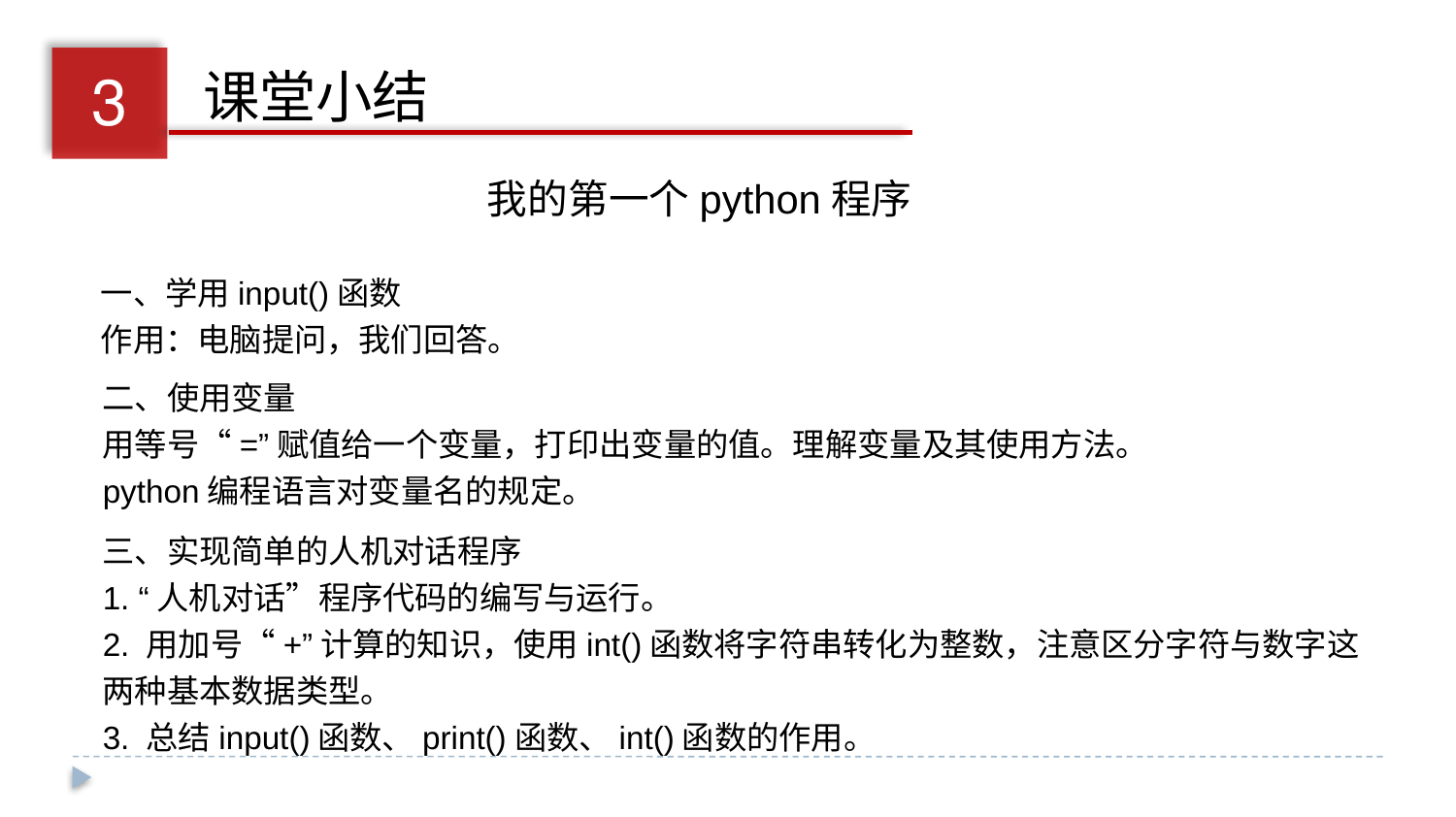

3
课堂小结
我的第一个python程序
一、学用input()函数
作用：电脑提问，我们回答。
二、使用变量
用等号“=”赋值给一个变量，打印出变量的值。理解变量及其使用方法。
python编程语言对变量名的规定。
三、实现简单的人机对话程序
1. “人机对话”程序代码的编写与运行。
2. 用加号“+”计算的知识，使用int()函数将字符串转化为整数，注意区分字符与数字这两种基本数据类型。
3. 总结input()函数、print()函数、int()函数的作用。